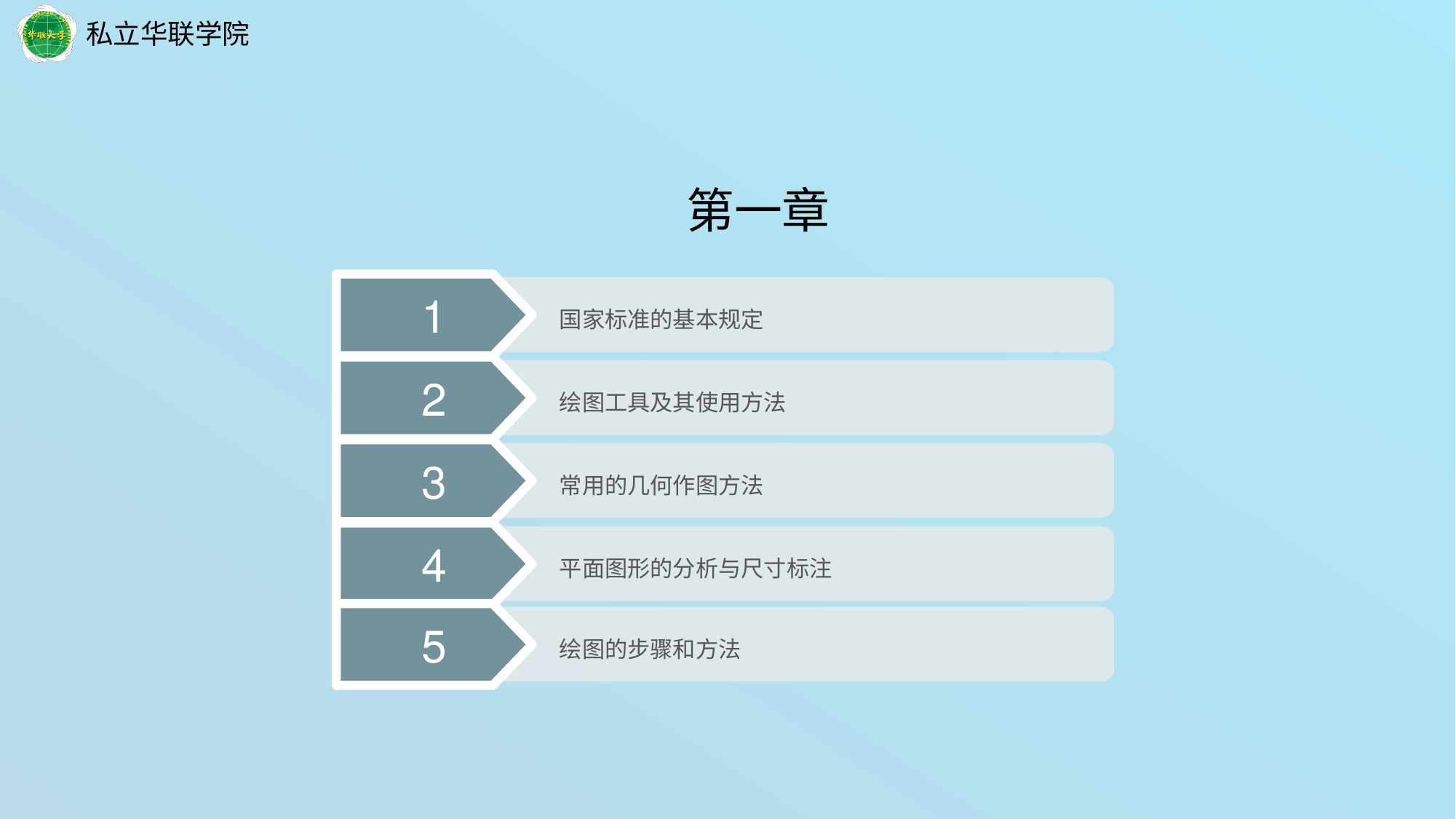

第一章
1
    国家标准的基本规定
2
    绘图工具及其使用方法
3
    常用的几何作图方法
4
    平面图形的分析与尺寸标注
5
    绘图的步骤和方法